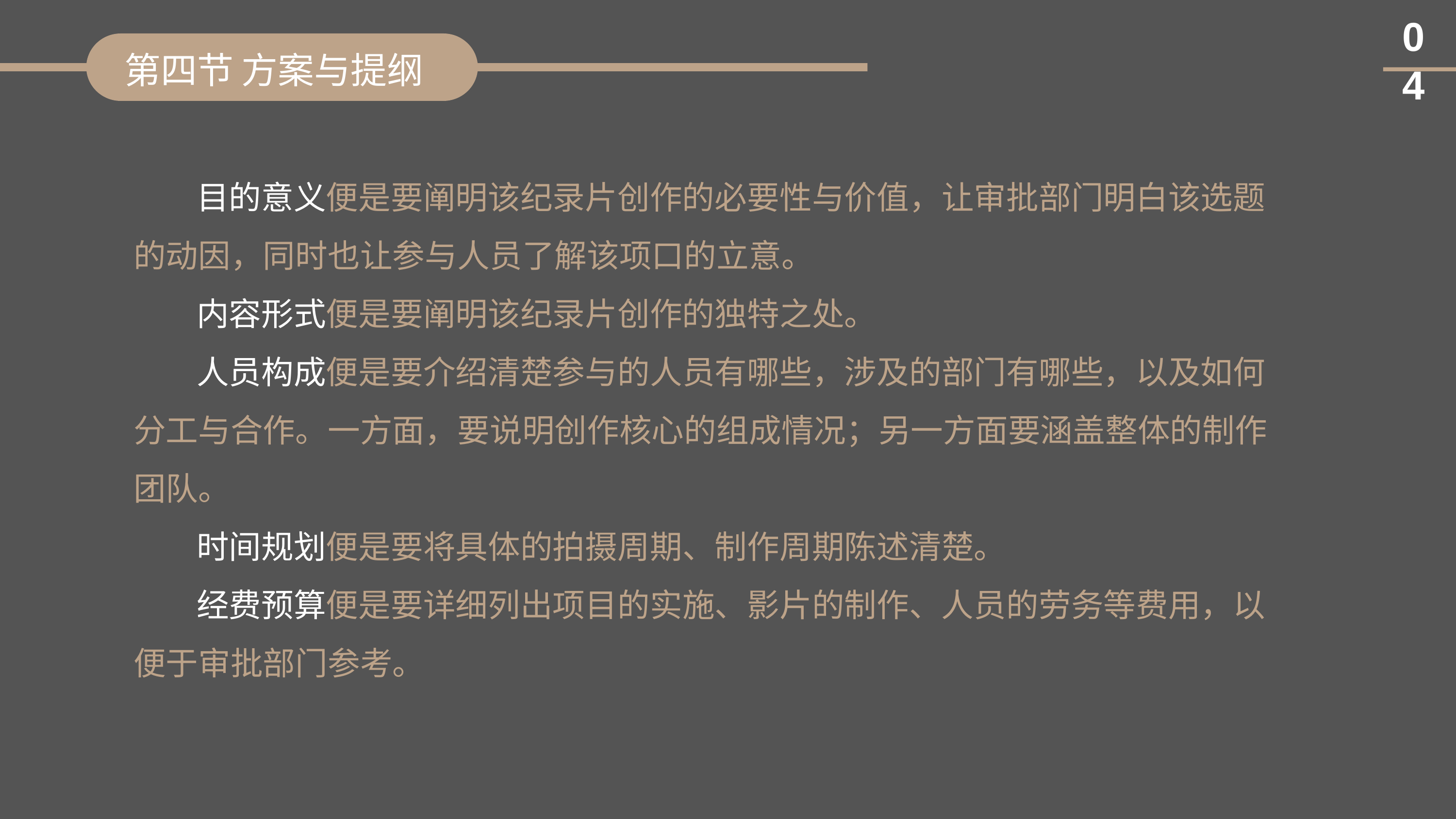

04

第四节 方案与提纲

目的意义便是要阐明该纪录片创作的必要性与价值，让审批部门明白该选题的动因，同时也让参与人员了解该项口的立意。
内容形式便是要阐明该纪录片创作的独特之处。
人员构成便是要介绍清楚参与的人员有哪些，涉及的部门有哪些，以及如何分工与合作。一方面，要说明创作核心的组成情况；另一方面要涵盖整体的制作团队。
时间规划便是要将具体的拍摄周期、制作周期陈述清楚。
经费预算便是要详细列出项目的实施、影片的制作、人员的劳务等费用，以便于审批部门参考。